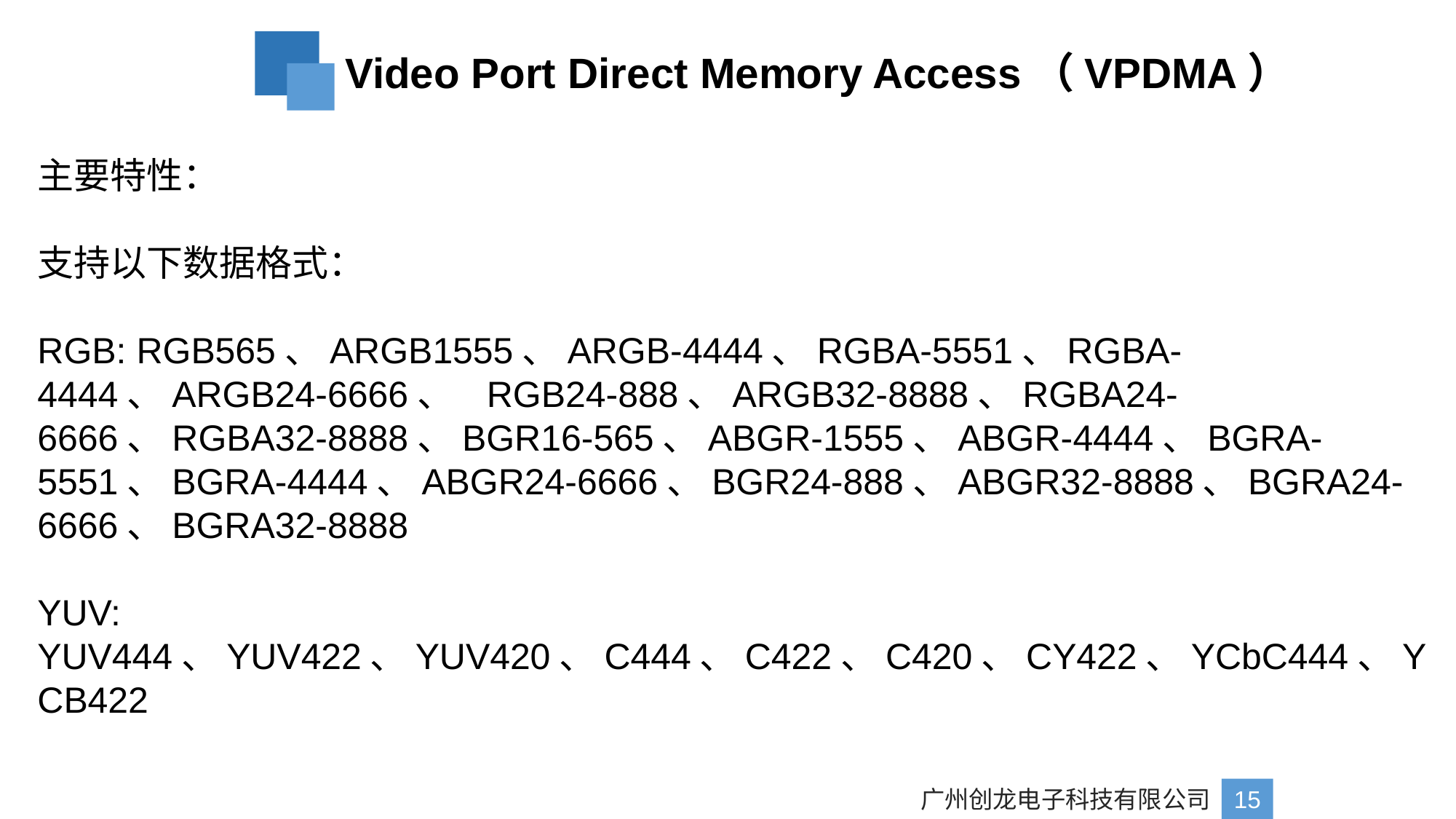

Video Port Direct Memory Access（VPDMA）
主要特性：

支持以下数据格式：

RGB: RGB565、ARGB1555、ARGB-4444、RGBA-5551、RGBA-4444、ARGB24-6666、   RGB24-888、ARGB32-8888、RGBA24-6666、RGBA32-8888、BGR16-565、ABGR-1555、ABGR-4444、BGRA-5551、BGRA-4444、ABGR24-6666、BGR24-888、ABGR32-8888、BGRA24-6666、BGRA32-8888
YUV: YUV444、YUV422、YUV420、C444、C422、C420、CY422、YCbC444、YCB422

广州创龙电子科技有限公司
15